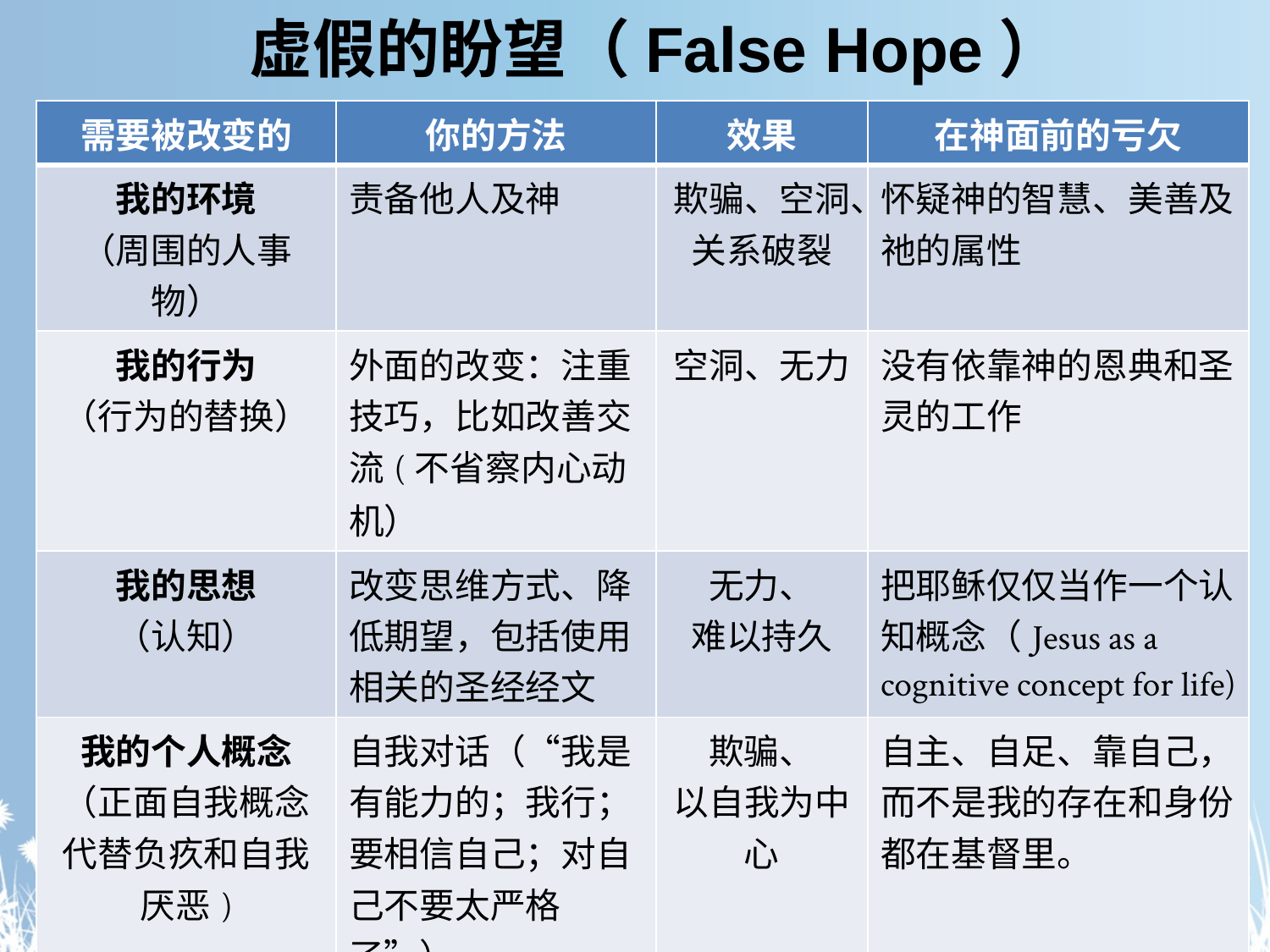

虚假的盼望（False Hope）
| 需要被改变的 | 你的方法 | 效果 | 在神面前的亏欠 |
| --- | --- | --- | --- |
| 我的环境 （周围的人事物） | 责备他人及神 | 欺骗、空洞、 关系破裂 | 怀疑神的智慧、美善及祂的属性 |
| 我的行为 （行为的替换） | 外面的改变：注重技巧，比如改善交流(不省察内心动机） | 空洞、无力 | 没有依靠神的恩典和圣灵的工作 |
| 我的思想 （认知） | 改变思维方式、降低期望，包括使用相关的圣经经文 | 无力、 难以持久 | 把耶稣仅仅当作一个认知概念（Jesus as a cognitive concept for life) |
| 我的个人概念（正面自我概念代替负疚和自我厌恶) | 自我对话（“我是有能力的；我行；要相信自己；对自己不要太严格了”） | 欺骗、 以自我为中心 | 自主、自足、靠自己，而不是我的存在和身份都在基督里。 |
| 更多依靠耶稣 （把耶稣当作心灵治疗师） | 耶稣是来肯定我、爱我、满足我的需要和里面的空虚的 | 暂时自我感觉好 | 耶稣成为满足我私欲的工具，而非我的救赎主和生命的主 |